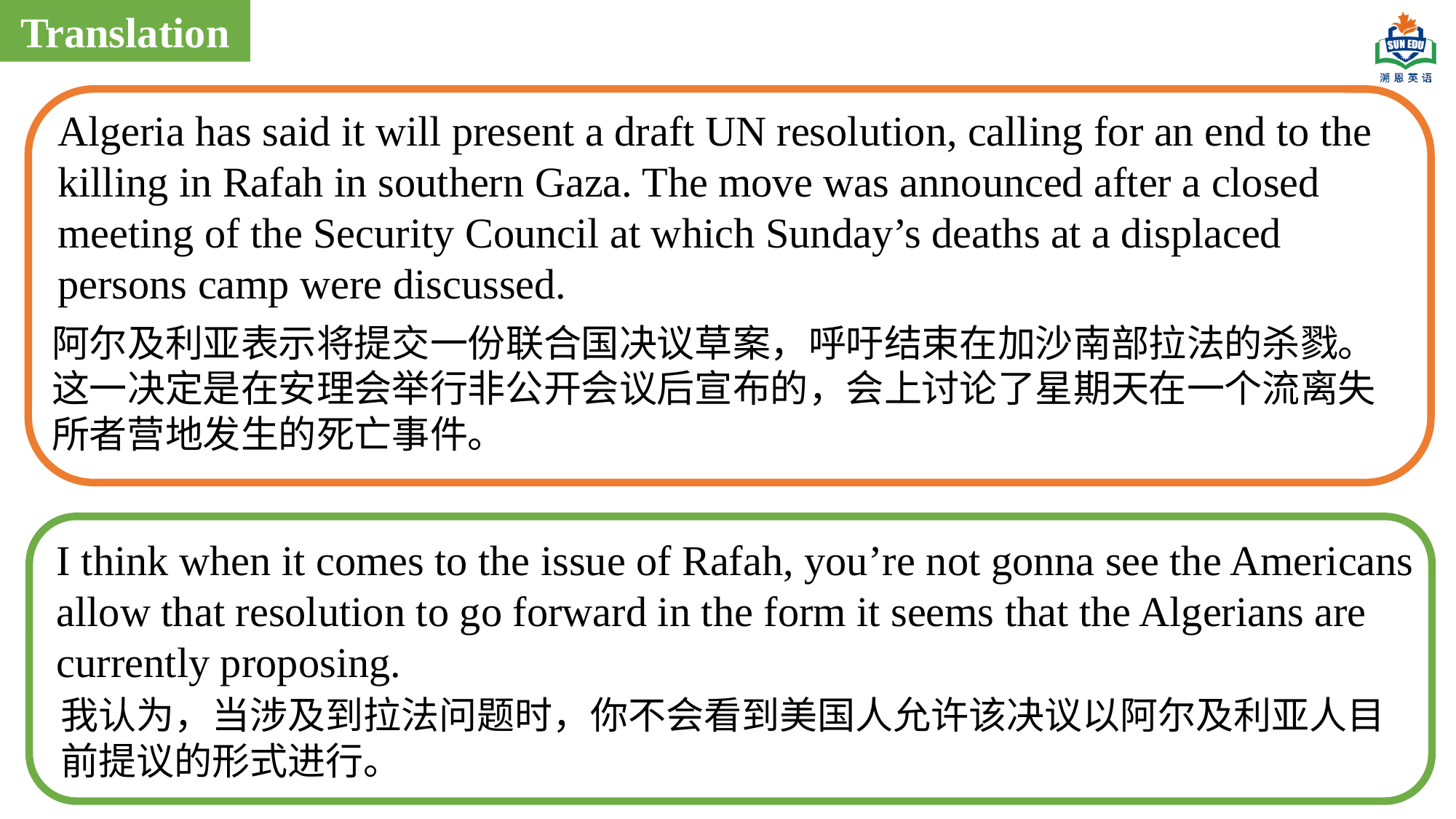

Translation

Algeria has said it will present a draft UN resolution, calling for an end to the killing in Rafah in southern Gaza. The move was announced after a closed meeting of the Security Council at which Sunday’s deaths at a displaced persons camp were discussed.
阿尔及利亚表示将提交一份联合国决议草案，呼吁结束在加沙南部拉法的杀戮。这一决定是在安理会举行非公开会议后宣布的，会上讨论了星期天在一个流离失所者营地发生的死亡事件。

I think when it comes to the issue of Rafah, you’re not gonna see the Americans allow that resolution to go forward in the form it seems that the Algerians are currently proposing.
我认为，当涉及到拉法问题时，你不会看到美国人允许该决议以阿尔及利亚人目前提议的形式进行。